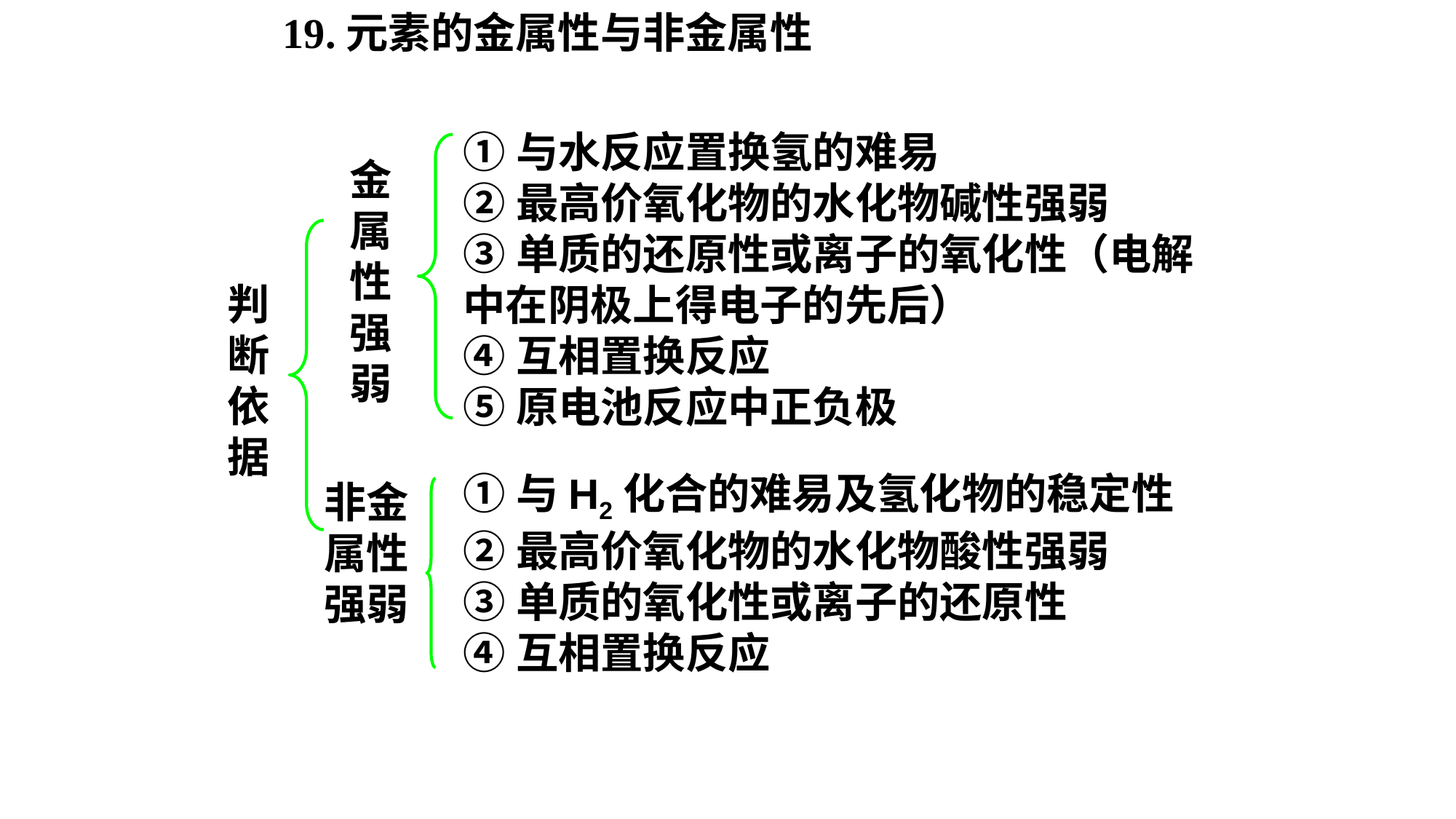

19.元素的金属性与非金属性
①与水反应置换氢的难易
②最高价氧化物的水化物碱性强弱
③单质的还原性或离子的氧化性（电解中在阴极上得电子的先后）
④互相置换反应
⑤原电池反应中正负极

金属性强弱

判断依据
①与H2化合的难易及氢化物的稳定性
②最高价氧化物的水化物酸性强弱
③单质的氧化性或离子的还原性
④互相置换反应
非金属性强弱